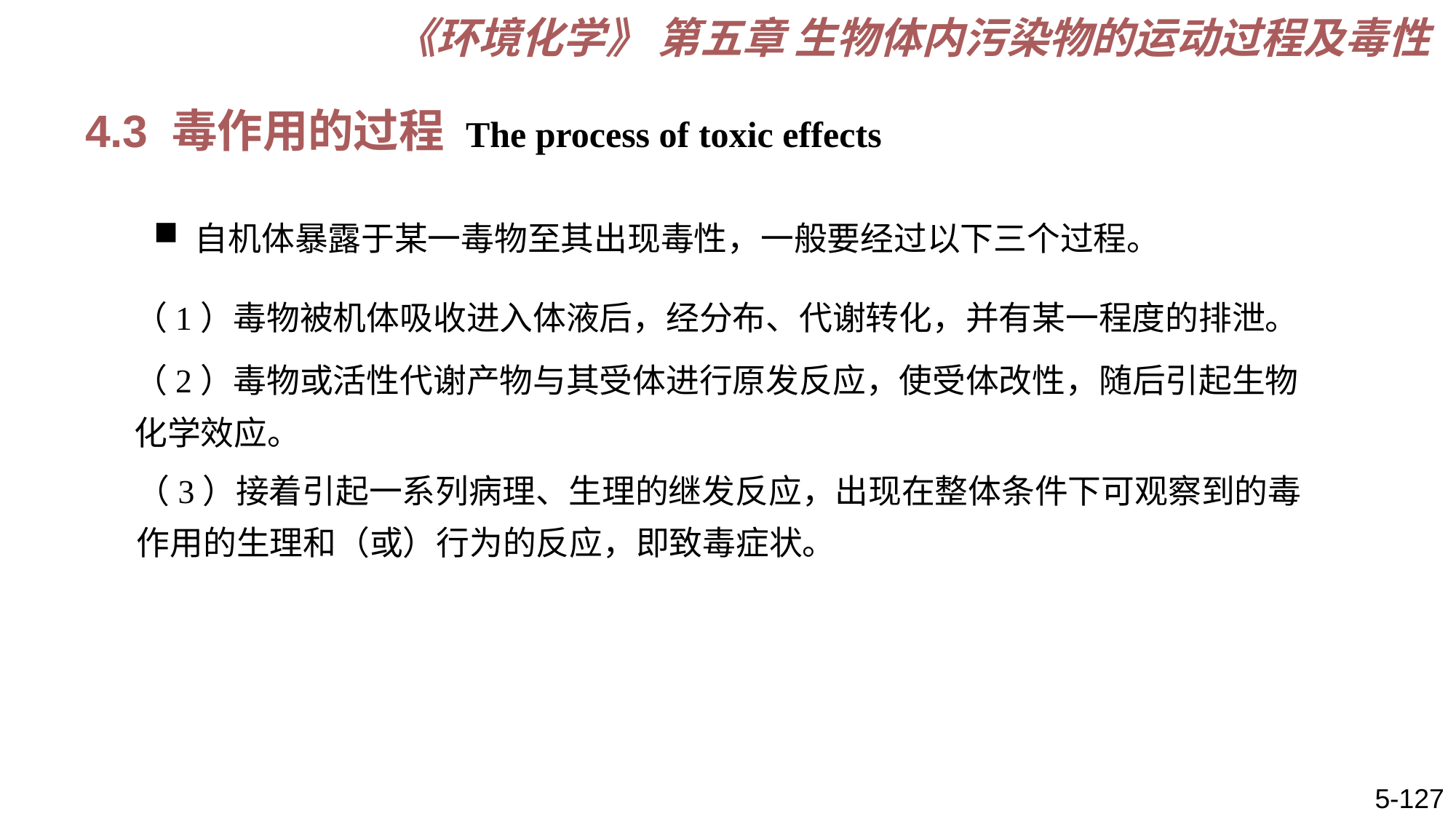

《环境化学》 第五章 生物体内污染物的运动过程及毒性
4.3 毒作用的过程 The process of toxic effects
自机体暴露于某一毒物至其出现毒性，一般要经过以下三个过程。
（1）毒物被机体吸收进入体液后，经分布、代谢转化，并有某一程度的排泄。
（2）毒物或活性代谢产物与其受体进行原发反应，使受体改性，随后引起生物化学效应。
（3）接着引起一系列病理、生理的继发反应，出现在整体条件下可观察到的毒作用的生理和（或）行为的反应，即致毒症状。
5-127